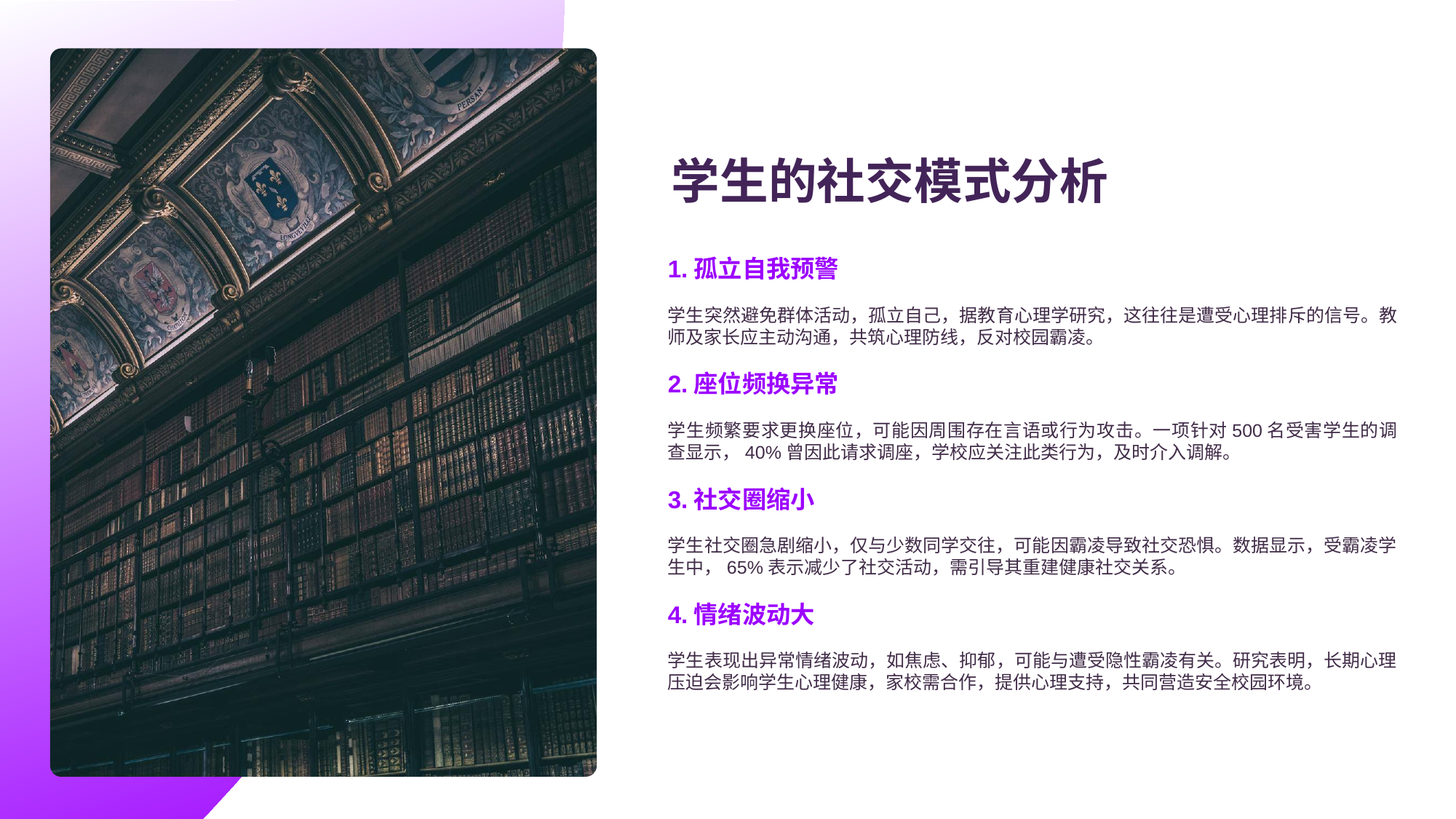

学生的社交模式分析
1.孤立自我预警
学生突然避免群体活动，孤立自己，据教育心理学研究，这往往是遭受心理排斥的信号。教师及家长应主动沟通，共筑心理防线，反对校园霸凌。
2.座位频换异常
学生频繁要求更换座位，可能因周围存在言语或行为攻击。一项针对500名受害学生的调查显示，40%曾因此请求调座，学校应关注此类行为，及时介入调解。
3.社交圈缩小
学生社交圈急剧缩小，仅与少数同学交往，可能因霸凌导致社交恐惧。数据显示，受霸凌学生中，65%表示减少了社交活动，需引导其重建健康社交关系。
4.情绪波动大
学生表现出异常情绪波动，如焦虑、抑郁，可能与遭受隐性霸凌有关。研究表明，长期心理压迫会影响学生心理健康，家校需合作，提供心理支持，共同营造安全校园环境。